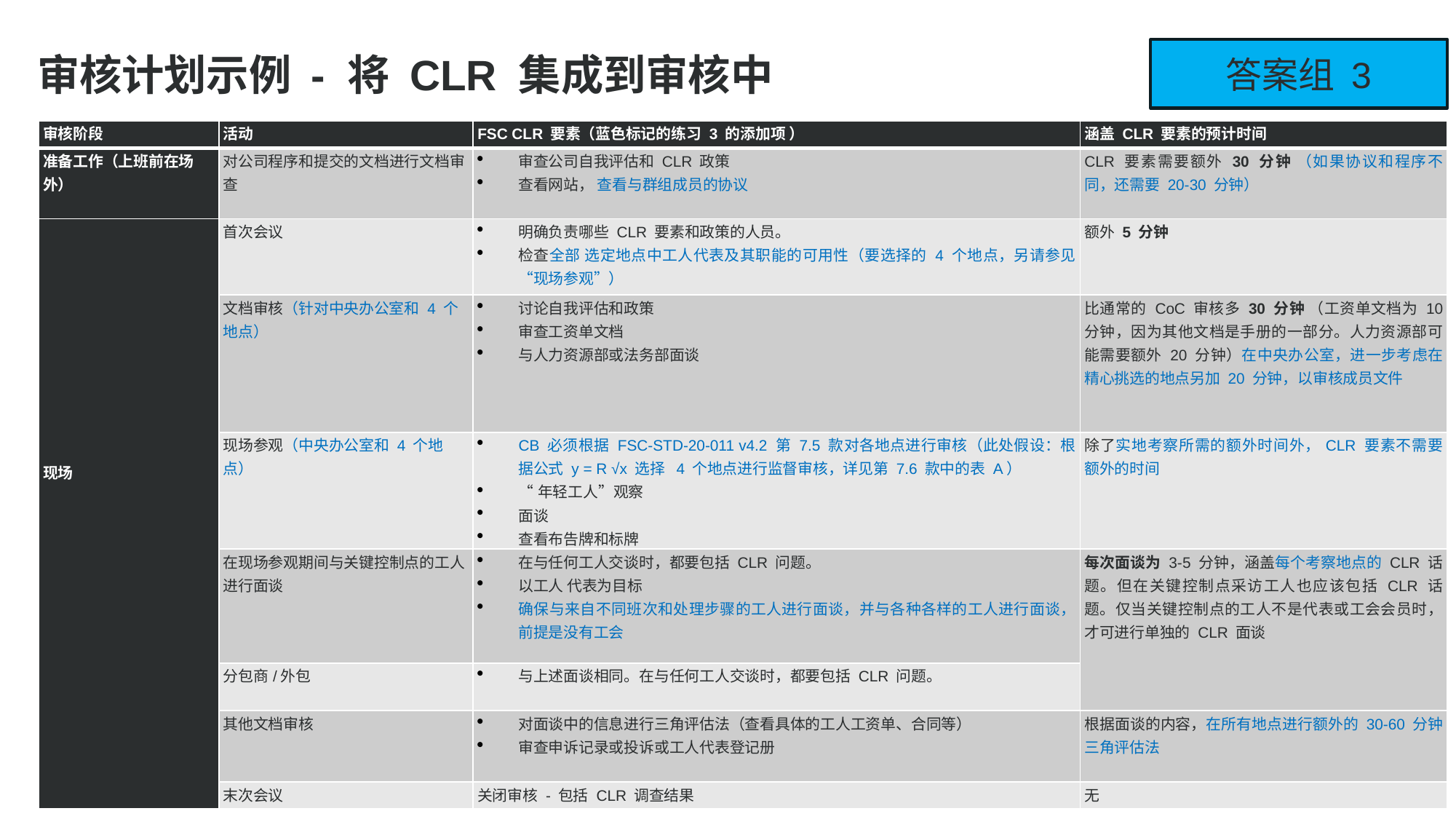

答案组 3
审核计划示例 - 将 CLR 集成到审核中
| 审核阶段 | 活动 | FSC CLR 要素（蓝色标记的练习 3 的添加项 ） | 涵盖 CLR 要素的预计时间 |
| --- | --- | --- | --- |
| 准备工作（上班前在场外） | 对公司程序和提交的文档进行文档审查 | 审查公司自我评估和 CLR 政策 查看网站， 查看与群组成员的协议 | CLR 要素需要额外 30 分钟 （如果协议和程序不同，还需要 20-30 分钟） |
| 现场 | 首次会议 | 明确负责哪些 CLR 要素和政策的人员。 检查全部 选定地点中工人代表及其职能的可用性（要选择的 4 个地点，另请参见“现场参观”） | 额外 5 分钟 |
|  | 文档审核（针对中央办公室和 4 个地点） | 讨论自我评估和政策 审查工资单文档 与人力资源部或法务部面谈 | 比通常的 CoC 审核多 30 分钟 （工资单文档为 10 分钟，因为其他文档是手册的一部分。人力资源部可能需要额外 20 分钟）在中央办公室，进一步考虑在精心挑选的地点另加 20 分钟，以审核成员文件 |
|  | 现场参观（中央办公室和 4 个地点） | CB 必须根据 FSC-STD-20-011 v4.2 第 7.5 款对各地点进行审核（此处假设：根据公式 y = R √x 选择  4 个地点进行监督审核，详见第 7.6 款中的表 A） “年轻工人”观察 面谈 查看布告牌和标牌 | 除了实地考察所需的额外时间外，CLR 要素不需要额外的时间 |
|  | 在现场参观期间与关键控制点的工人进行面谈 | 在与任何工人交谈时，都要包括 CLR 问题。 以工人 代表为目标 确保与来自不同班次和处理步骤的工人进行面谈，并与各种各样的工人进行面谈，前提是没有工会 | 每次面谈为 3-5 分钟，涵盖每个考察地点的 CLR 话题。但在关键控制点采访工人也应该包括 CLR 话题。仅当关键控制点的工人不是代表或工会会员时，才可进行单独的 CLR 面谈 |
|  | 分包商/外包 | 与上述面谈相同。在与任何工人交谈时，都要包括 CLR 问题。 |  |
|  | 其他文档审核 | 对面谈中的信息进行三角评估法（查看具体的工人工资单、合同等） 审查申诉记录或投诉或工人代表登记册 | 根据面谈的内容，在所有地点进行额外的 30-60 分钟三角评估法 |
|  | 末次会议 | 关闭审核 - 包括 CLR 调查结果 | 无 |